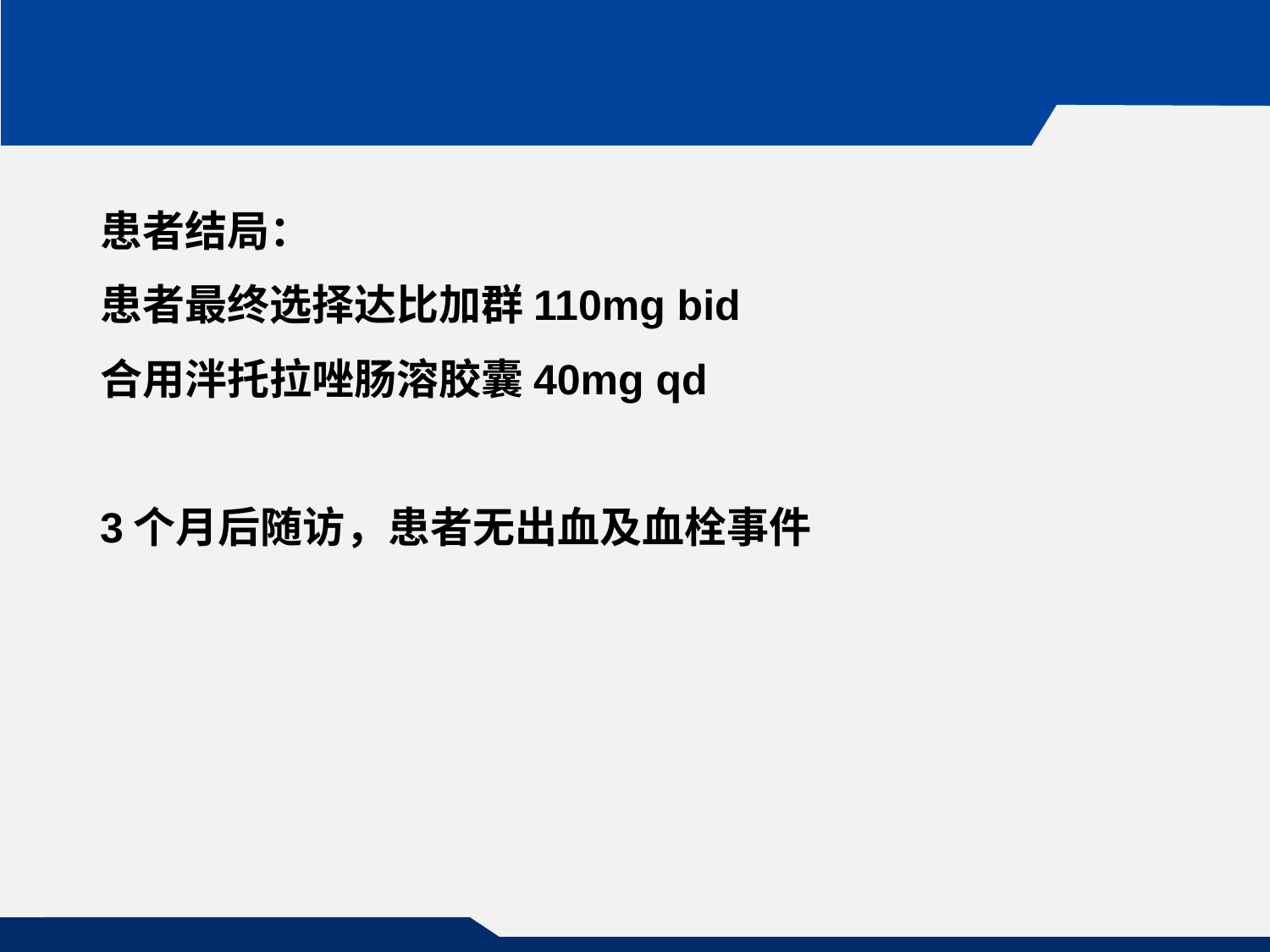

#
患者结局：
患者最终选择达比加群110mg bid
合用泮托拉唑肠溶胶囊40mg qd

3个月后随访，患者无出血及血栓事件